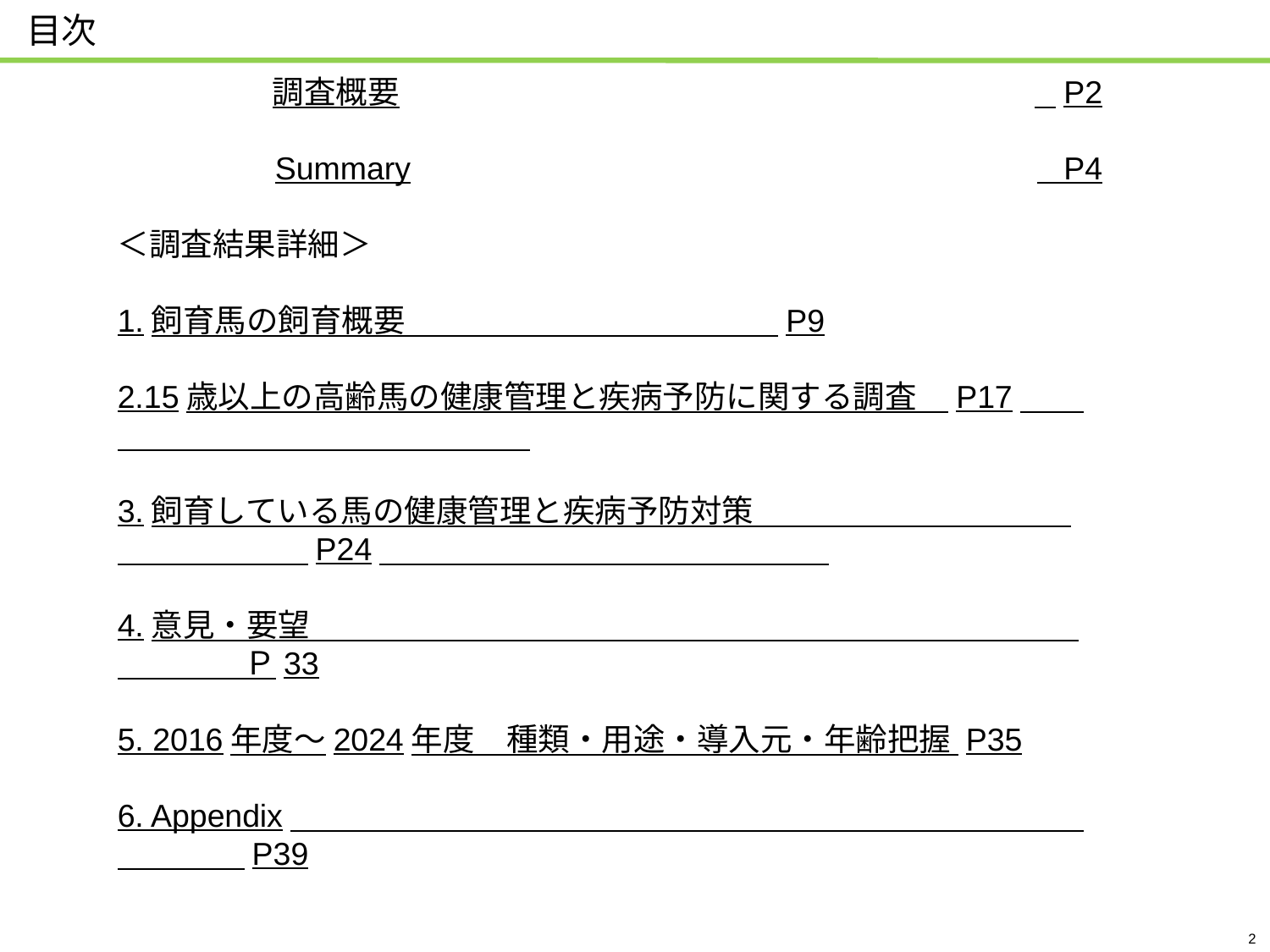

# 目次
調査概要					   P2

Summary					   P4

＜調査結果詳細＞

1.飼育馬の飼育概要                                          　　 P9

2.15歳以上の高齢馬の健康管理と疾病予防に関する調査　P17

3.飼育している馬の健康管理と疾病予防対策　　　　　　　　　　　　　　　　P24

4.意見・要望　　　                       　　　　　　　　　　　　　　　　　　　　Ｐ33

5. 2016年度～2024年度　種類・用途・導入元・年齢把握 P35

6. Appendix　　　　　　　　　　　　　　　　　　　　　　　　　　　　　P39

2